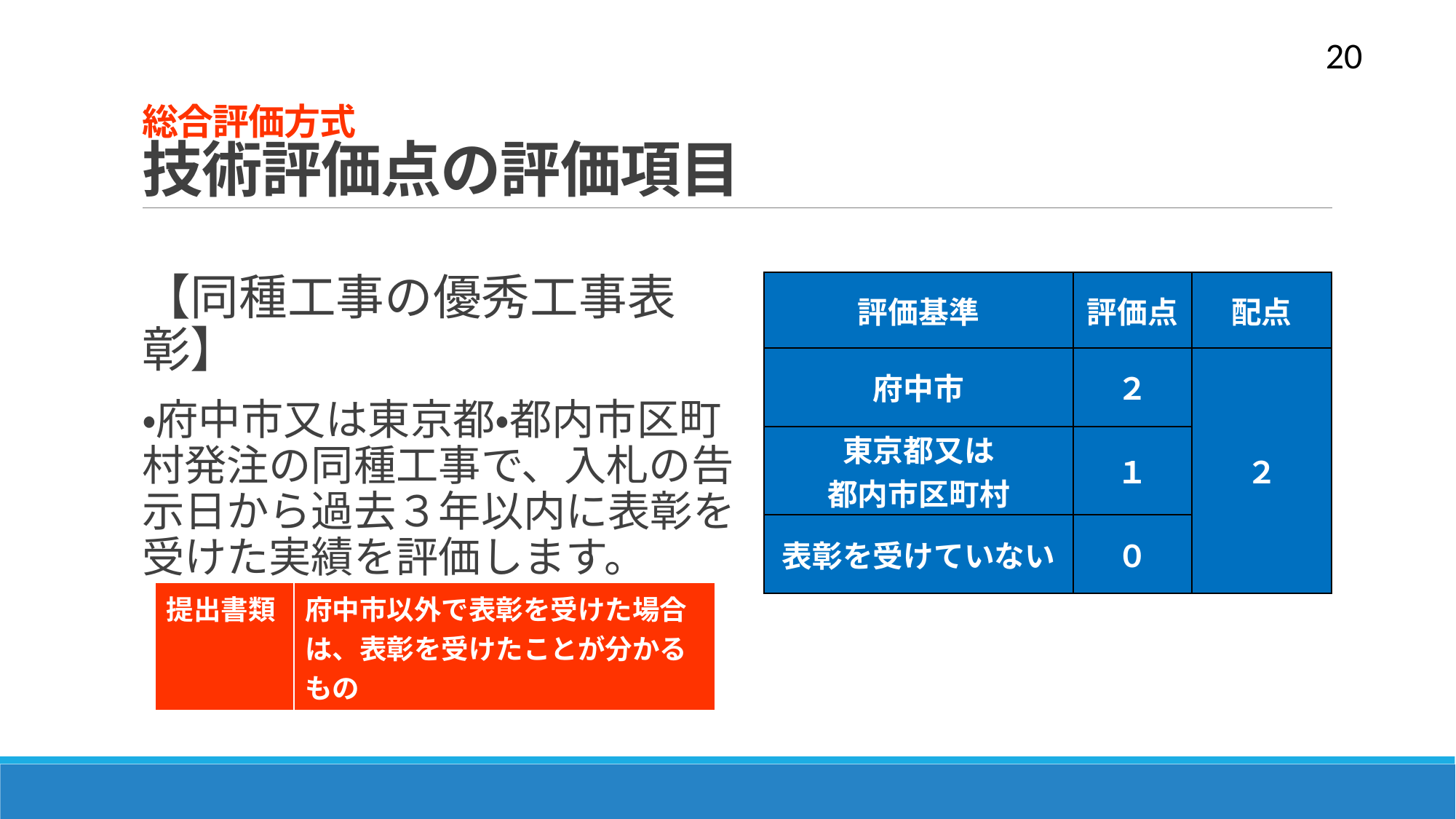

20
# 総合評価方式 技術評価点の評価項目

【同種工事の優秀工事表彰】
・府中市又は東京都・都内市区町村発注の同種工事で、入札の告示日から過去３年以内に表彰を受けた実績を評価します。

| 評価基準 | 評価点 | 配点 |
| --- | --- | --- |
| 府中市 | ２ | ２ |
| 東京都又は 都内市区町村 | １ |  |
| 表彰を受けていない | ０ |  |
| 提出書類 | 府中市以外で表彰を受けた場合は、表彰を受けたことが分かるもの |
| --- | --- |